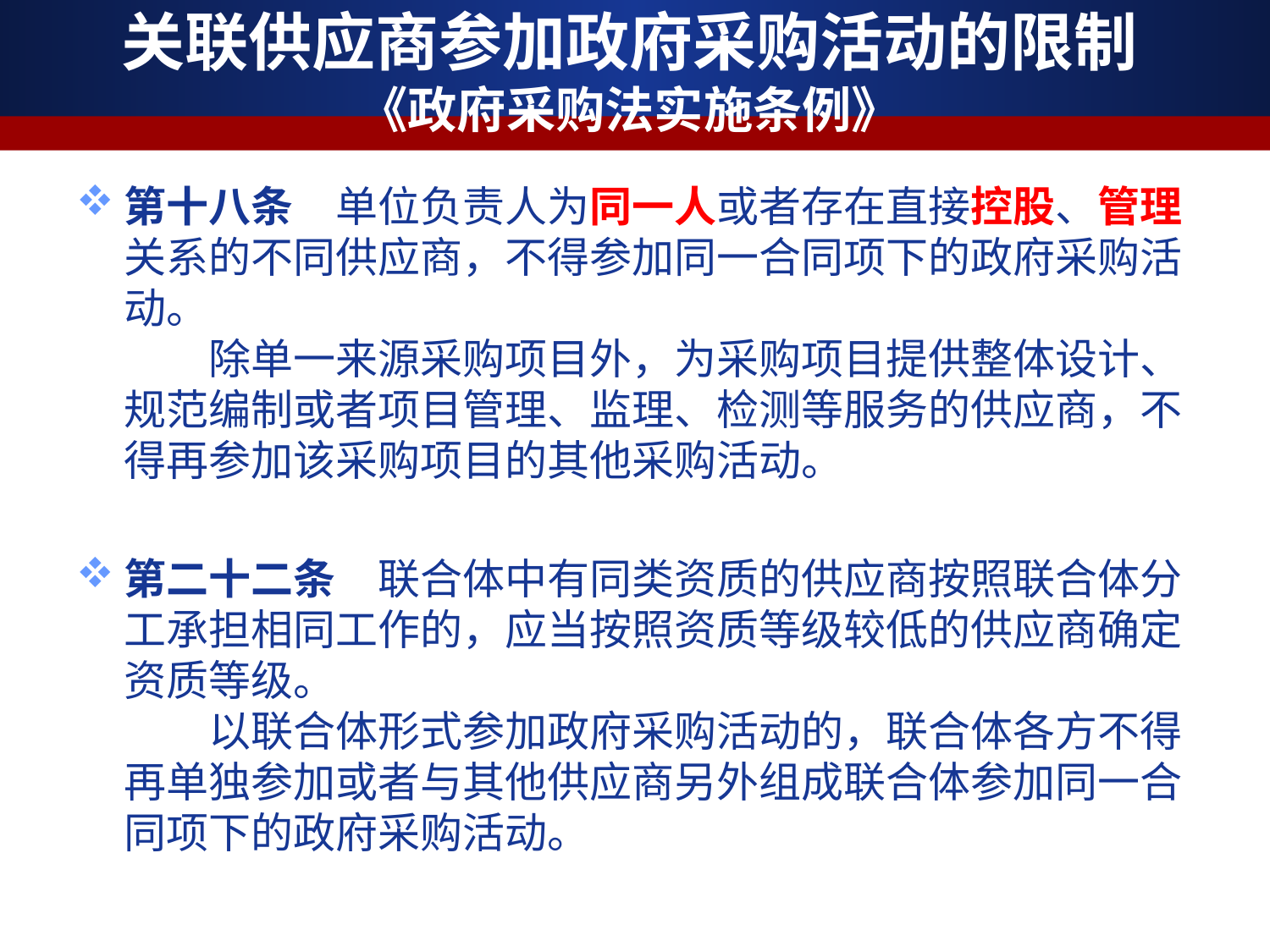

# 关联供应商参加政府采购活动的限制 《政府采购法实施条例》
第十八条　单位负责人为同一人或者存在直接控股、管理关系的不同供应商，不得参加同一合同项下的政府采购活动。
　　除单一来源采购项目外，为采购项目提供整体设计、规范编制或者项目管理、监理、检测等服务的供应商，不得再参加该采购项目的其他采购活动。

第二十二条　联合体中有同类资质的供应商按照联合体分工承担相同工作的，应当按照资质等级较低的供应商确定资质等级。
　　以联合体形式参加政府采购活动的，联合体各方不得再单独参加或者与其他供应商另外组成联合体参加同一合同项下的政府采购活动。